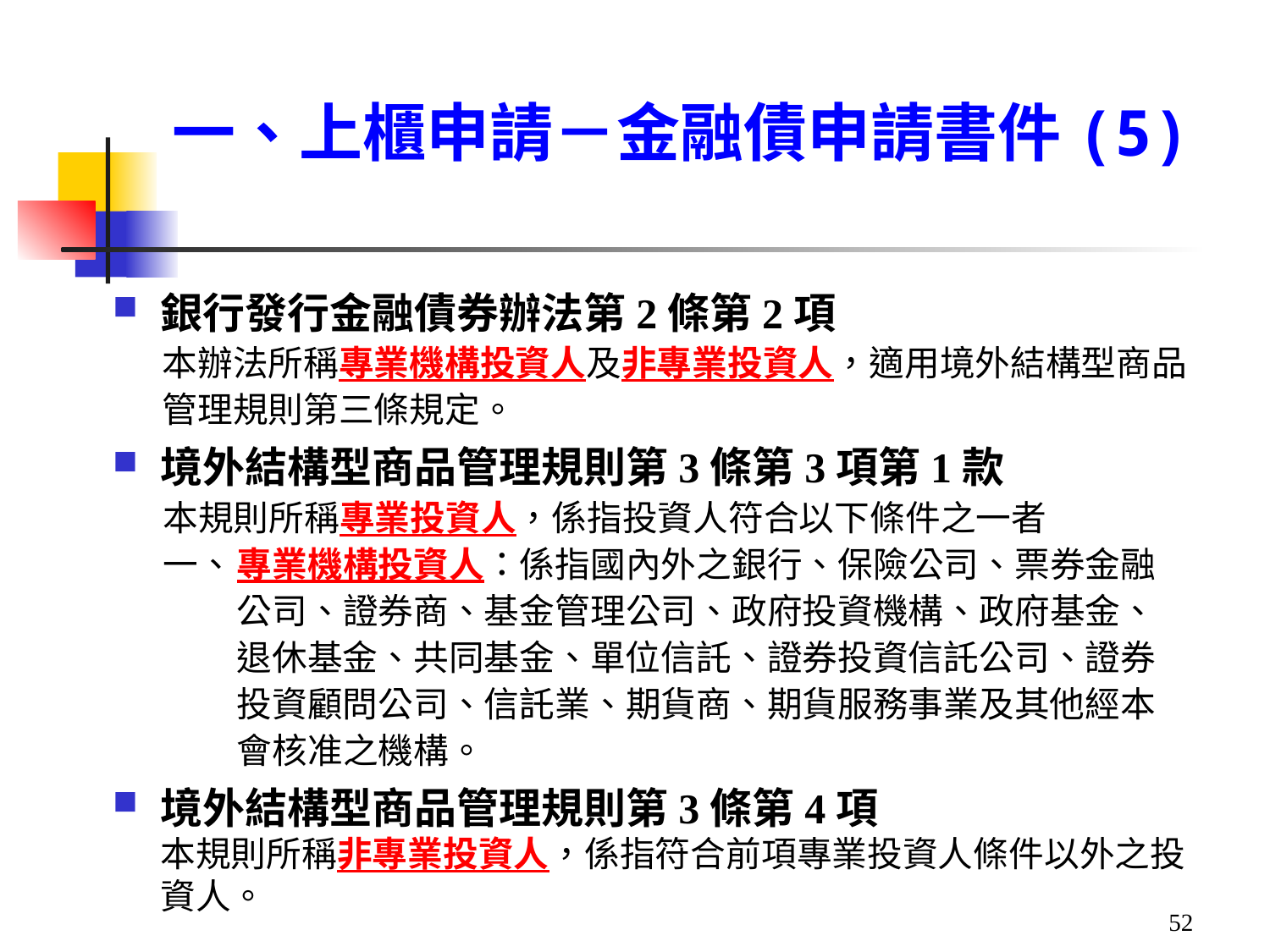

# 一、上櫃申請－金融債申請書件(5)
銀行發行金融債券辦法第2條第2項
本辦法所稱專業機構投資人及非專業投資人，適用境外結構型商品管理規則第三條規定。
境外結構型商品管理規則第3條第3項第1款
本規則所稱專業投資人，係指投資人符合以下條件之一者
一、	專業機構投資人：係指國內外之銀行、保險公司、票券金融公司、證券商、基金管理公司、政府投資機構、政府基金、退休基金、共同基金、單位信託、證券投資信託公司、證券投資顧問公司、信託業、期貨商、期貨服務事業及其他經本會核准之機構。
境外結構型商品管理規則第3條第4項
本規則所稱非專業投資人，係指符合前項專業投資人條件以外之投資人。
52